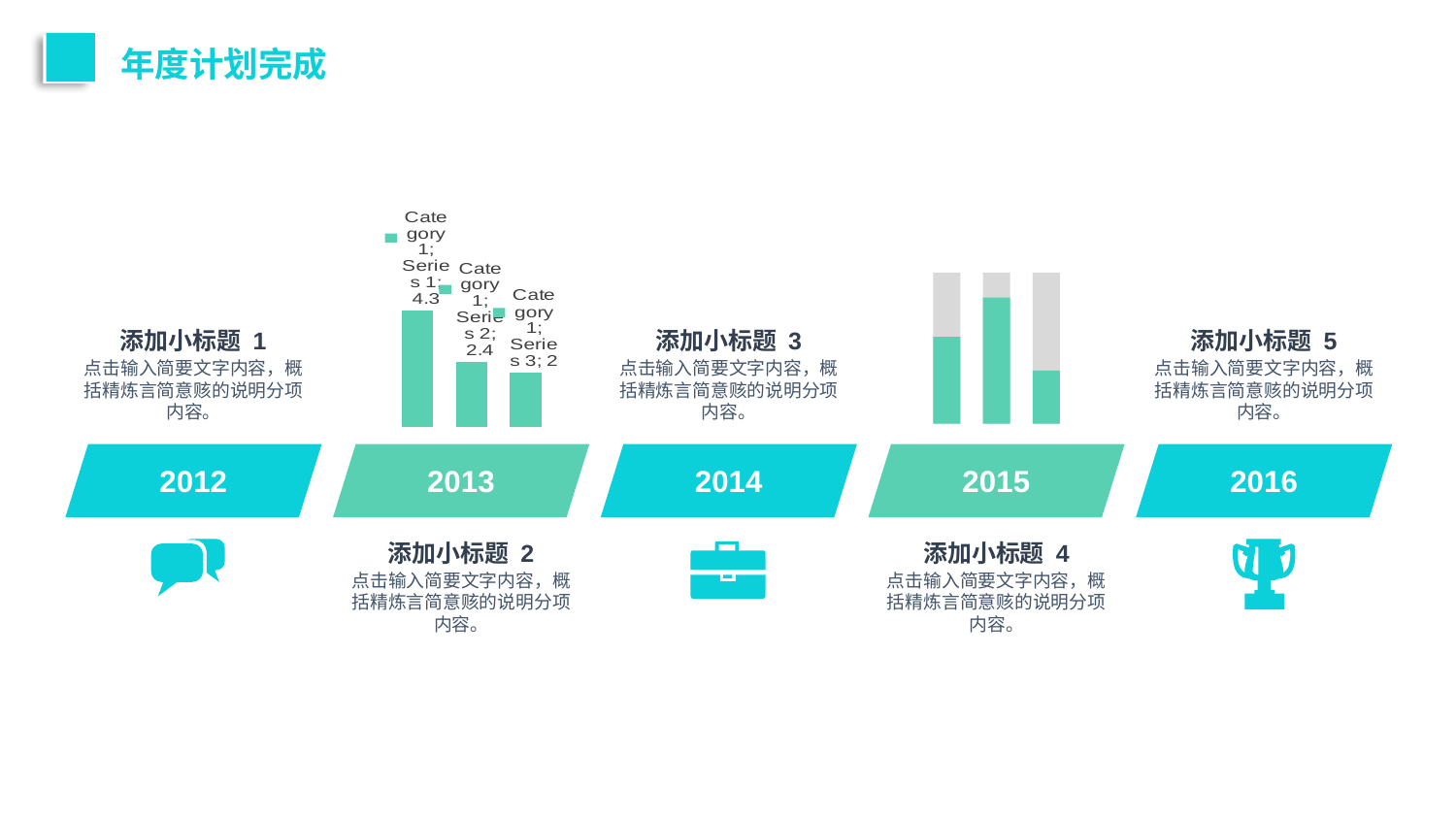

年度计划完成

### Chart

| Category | Series 1 | Series 2 | Series 3 |
|---|---|---|---|
| Category 1 | 4.3 | 2.4 | 2.0 |

添加小标题 1
添加小标题 3
添加小标题 5
点击输入简要文字内容，概括精炼言简意赅的说明分项内容。
点击输入简要文字内容，概括精炼言简意赅的说明分项内容。
点击输入简要文字内容，概括精炼言简意赅的说明分项内容。
2015
2016
2014
2012
2013
添加小标题 2
添加小标题 4

点击输入简要文字内容，概括精炼言简意赅的说明分项内容。
点击输入简要文字内容，概括精炼言简意赅的说明分项内容。